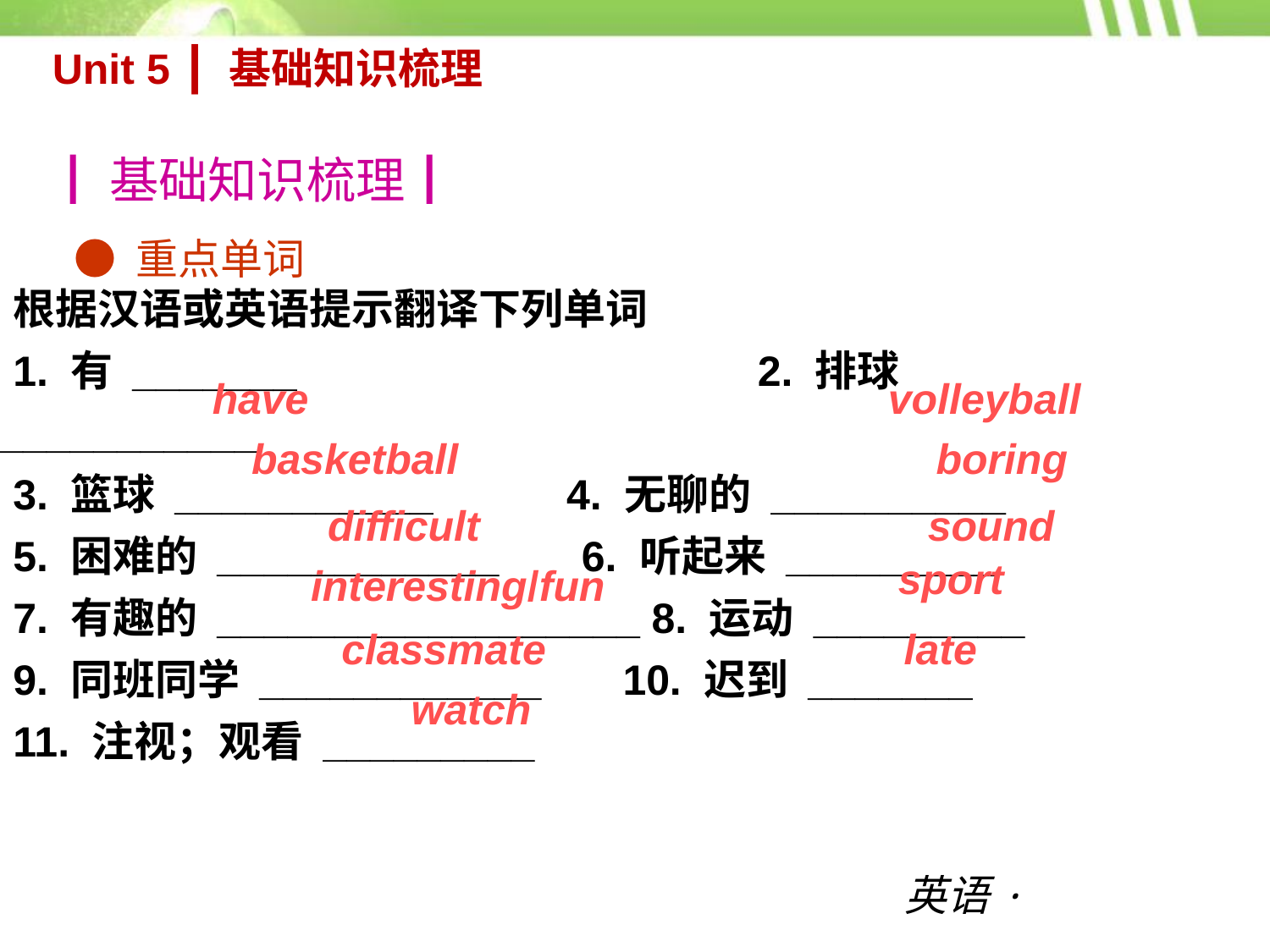

Unit 5 ┃ 基础知识梳理
┃基础知识梳理┃
● 重点单词
根据汉语或英语提示翻译下列单词
1. 有 _______ 　			 2. 排球 ____________
3. 篮球 ___________ 	       4. 无聊的 __________
5. 困难的 ____________       6. 听起来 _________
7. 有趣的 __________________ 8. 运动 _________
9. 同班同学 ____________ 	 10. 迟到 _______
11. 注视；观看 _________
have
volleyball
basketball
boring
difficult
sound
sport
interesting/fun
classmate
late
watch
英语·新课标（RJ）